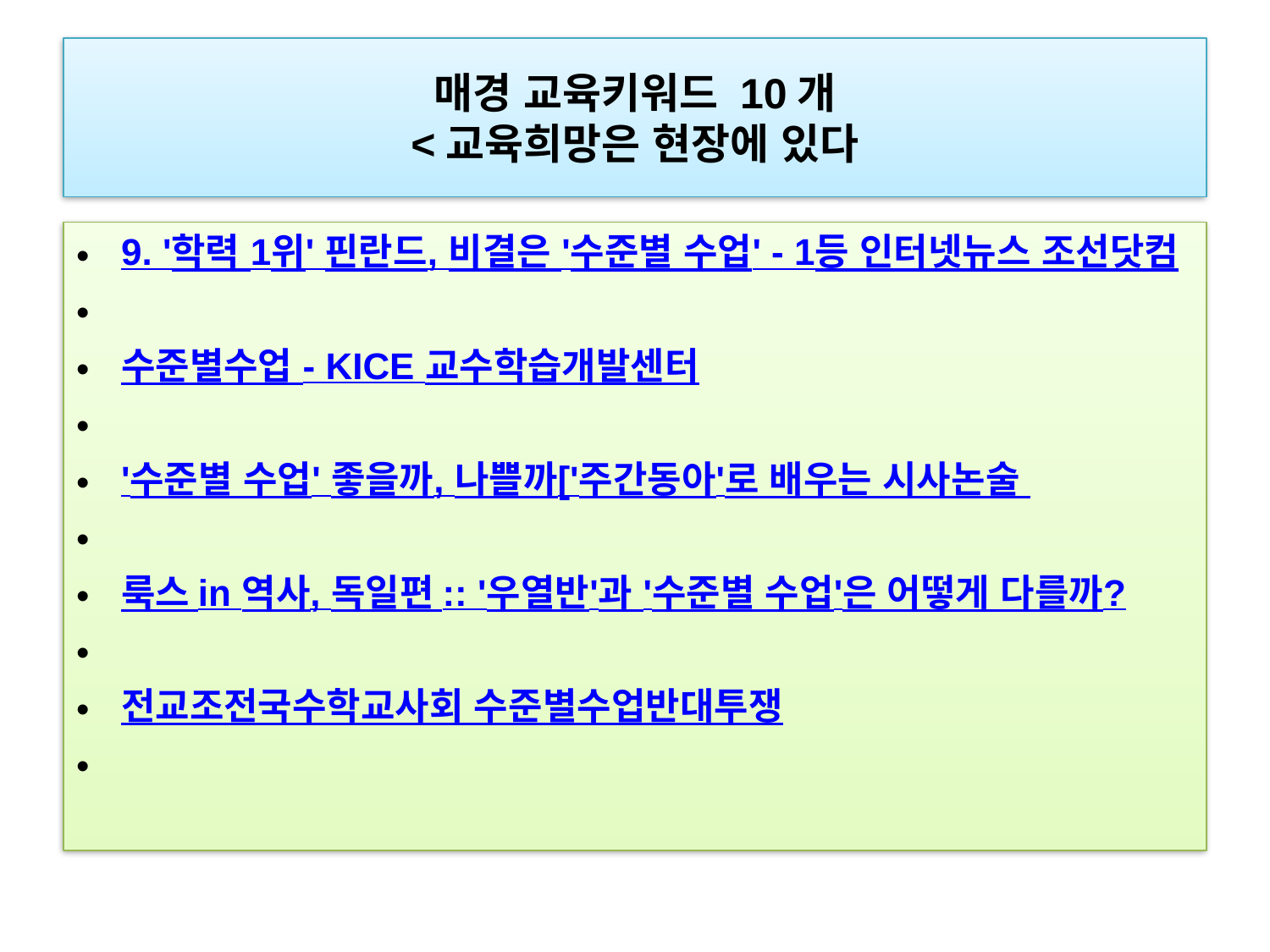

# 매경 교육키워드 10개 <교육희망은 현장에 있다
9. '학력 1위' 핀란드, 비결은 '수준별 수업' - 1등 인터넷뉴스 조선닷컴

수준별수업 - KICE 교수학습개발센터

'수준별 수업' 좋을까, 나쁠까['주간동아'로 배우는 시사논술

룩스 in 역사, 독일편 :: '우열반'과 '수준별 수업'은 어떻게 다를까?

전교조전국수학교사회 수준별수업반대투쟁